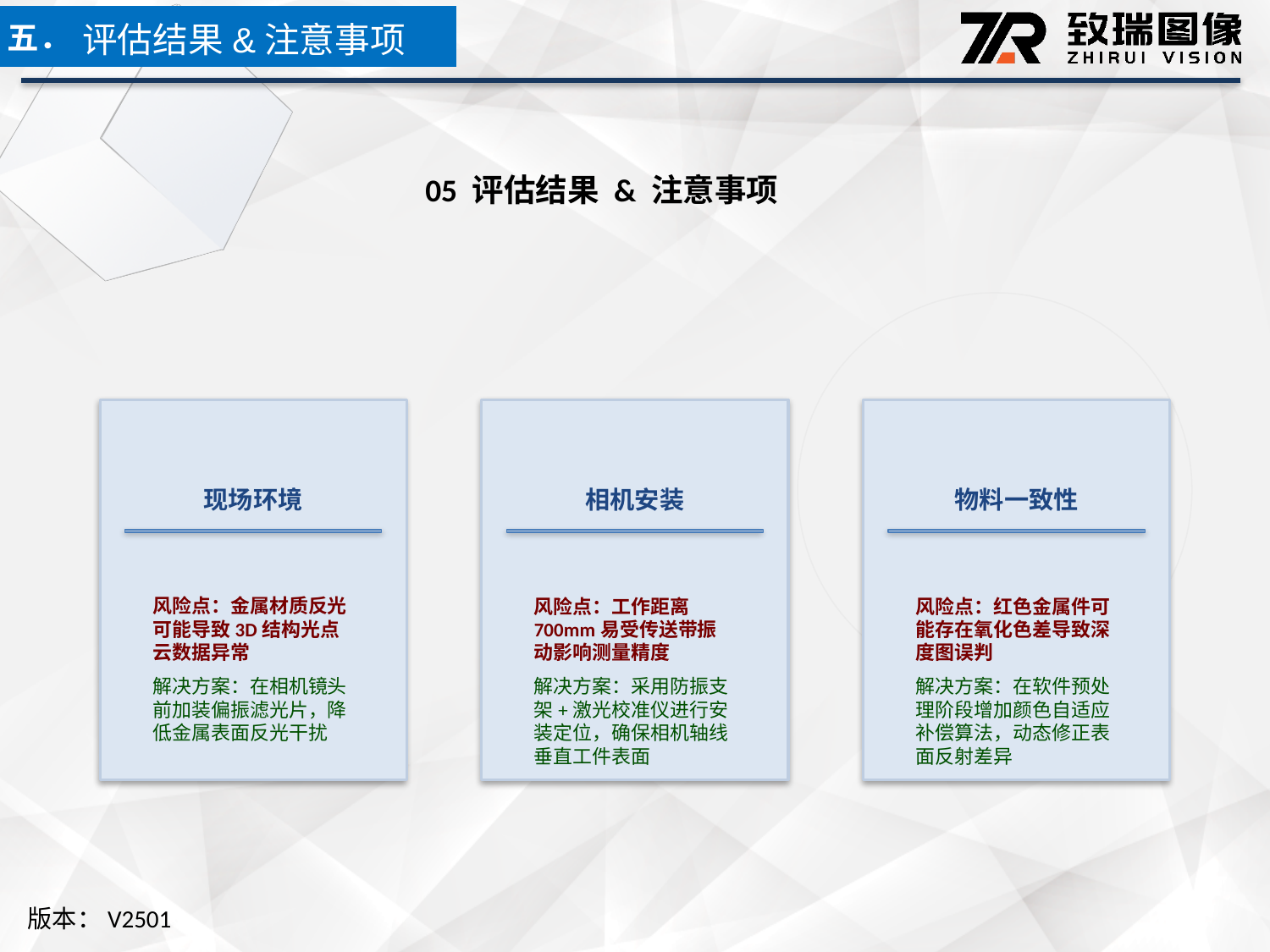

五．
评估结果&注意事项

05 评估结果 & 注意事项

现场环境

相机安装

物料一致性

风险点：金属材质反光可能导致3D结构光点云数据异常
解决方案：在相机镜头前加装偏振滤光片，降低金属表面反光干扰

风险点：工作距离700mm易受传送带振动影响测量精度
解决方案：采用防振支架+激光校准仪进行安装定位，确保相机轴线垂直工件表面

风险点：红色金属件可能存在氧化色差导致深度图误判
解决方案：在软件预处理阶段增加颜色自适应补偿算法，动态修正表面反射差异